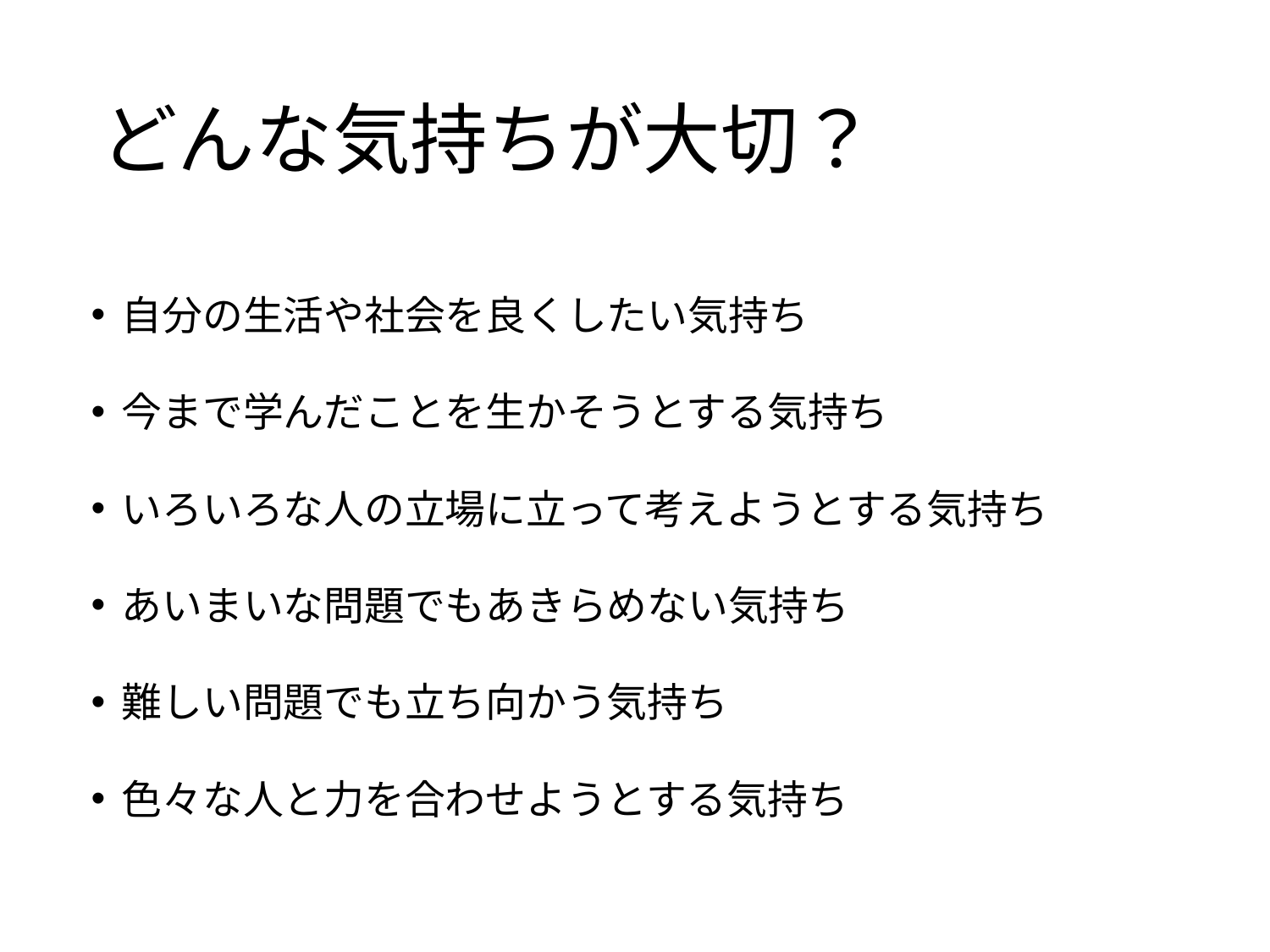

# どんな気持ちが大切？
自分の生活や社会を良くしたい気持ち
今まで学んだことを生かそうとする気持ち
いろいろな人の立場に立って考えようとする気持ち
あいまいな問題でもあきらめない気持ち
難しい問題でも立ち向かう気持ち
色々な人と力を合わせようとする気持ち